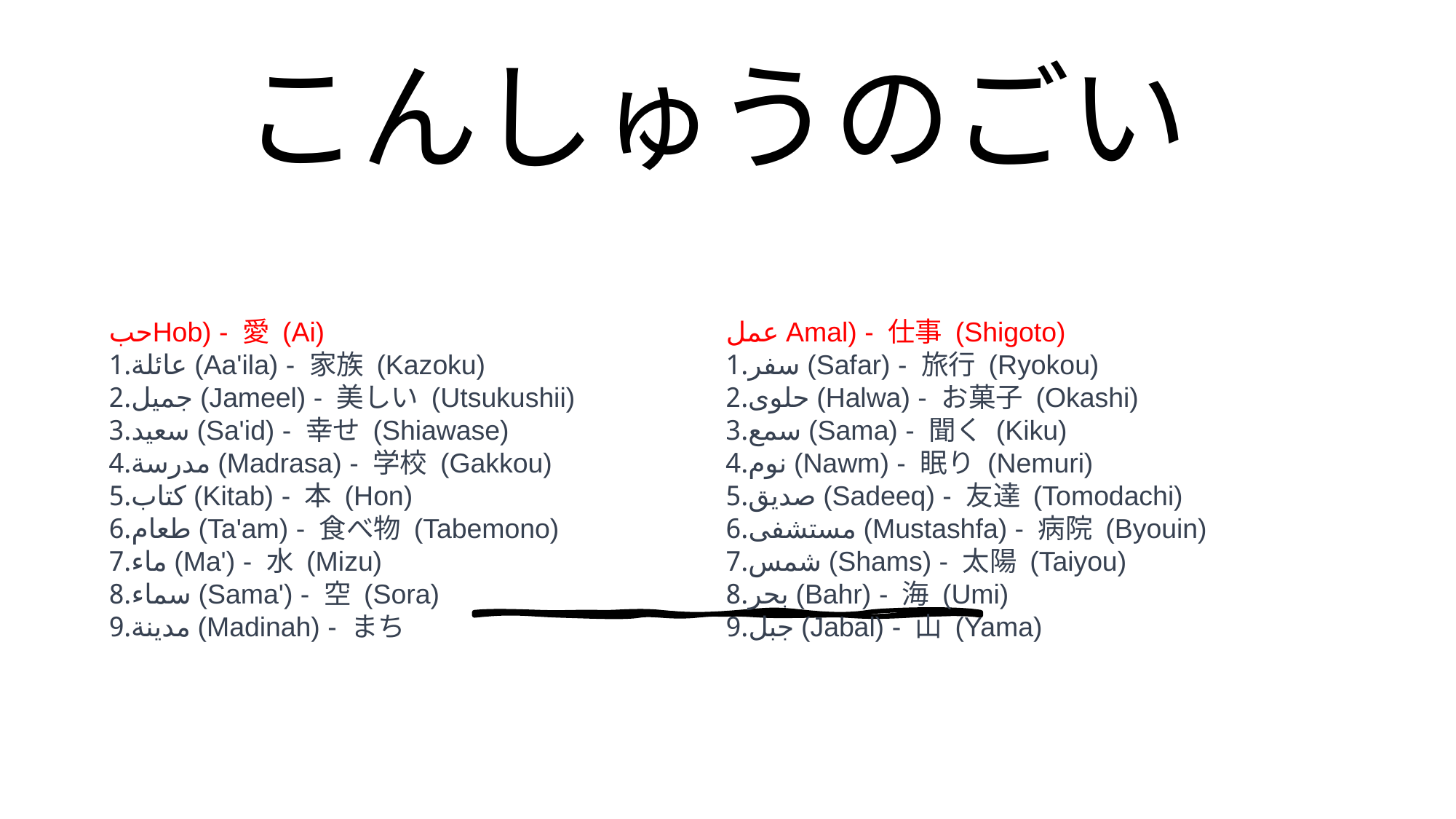

# こんしゅうのごい
عمل Amal) - 仕事 (Shigoto)
سفر (Safar) - 旅行 (Ryokou)
حلوى (Halwa) - お菓子 (Okashi)
سمع (Sama) - 聞く (Kiku)
نوم (Nawm) - 眠り (Nemuri)
صديق (Sadeeq) - 友達 (Tomodachi)
مستشفى (Mustashfa) - 病院 (Byouin)
شمس (Shams) - 太陽 (Taiyou)
بحر (Bahr) - 海 (Umi)
جبل (Jabal) - 山 (Yama)
حبHob) - 愛 (Ai)
عائلة (Aa'ila) - 家族 (Kazoku)
جميل (Jameel) - 美しい (Utsukushii)
سعيد (Sa'id) - 幸せ (Shiawase)
مدرسة (Madrasa) - 学校 (Gakkou)
كتاب (Kitab) - 本 (Hon)
طعام (Ta'am) - 食べ物 (Tabemono)
ماء (Ma') - 水 (Mizu)
سماء (Sama') - 空 (Sora)
مدينة (Madinah) - まち